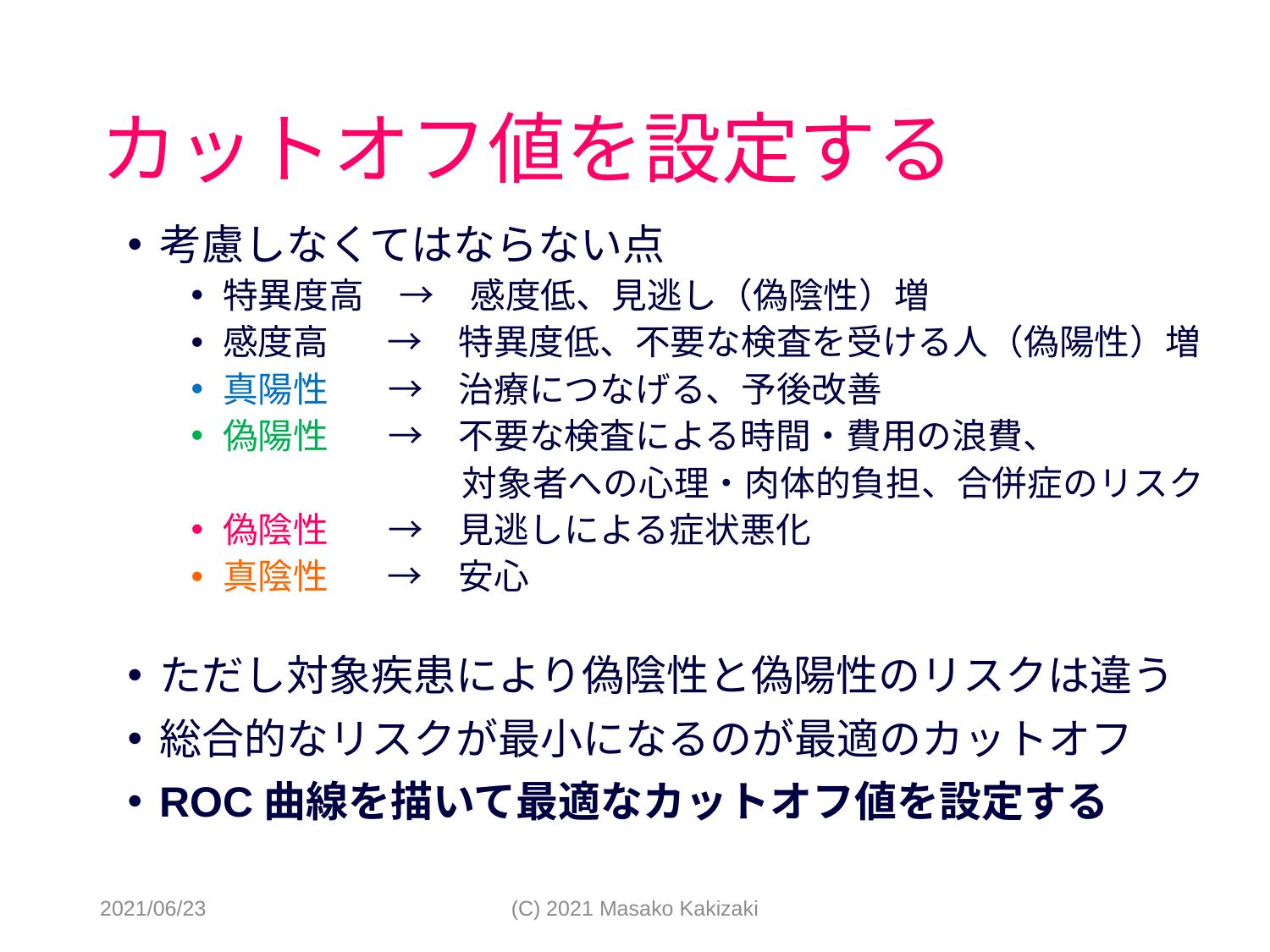

# カットオフ値を設定する
考慮しなくてはならない点
特異度高　→　感度低、見逃し（偽陰性）増
感度高　   →　特異度低、不要な検査を受ける人（偽陽性）増
真陽性　   →　治療につなげる、予後改善
偽陽性　   →　不要な検査による時間・費用の浪費、
　　　　　　   　対象者への心理・肉体的負担、合併症のリスク
偽陰性　   →　見逃しによる症状悪化
真陰性　   →　安心

ただし対象疾患により偽陰性と偽陽性のリスクは違う
総合的なリスクが最小になるのが最適のカットオフ
ROC曲線を描いて最適なカットオフ値を設定する

2021/06/23
(C) 2021 Masako Kakizaki